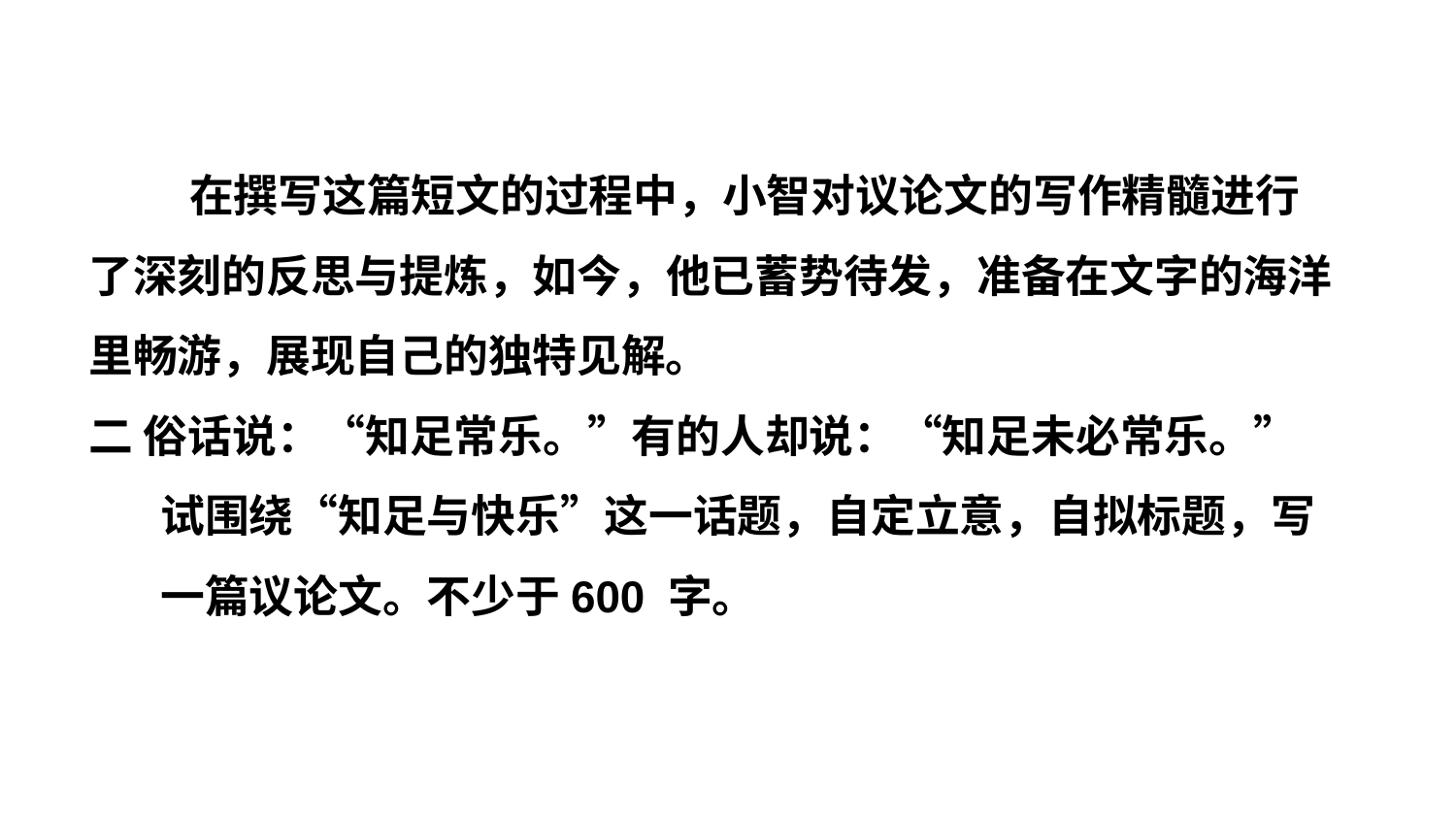

写作实践
在撰写这篇短文的过程中，小智对议论文的写作精髓进行了深刻的反思与提炼，如今，他已蓄势待发，准备在文字的海洋里畅游，展现自己的独特见解。
二 俗话说：“知足常乐。”有的人却说：“知足未必常乐。”试围绕“知足与快乐”这一话题，自定立意，自拟标题，写一篇议论文。不少于600 字。